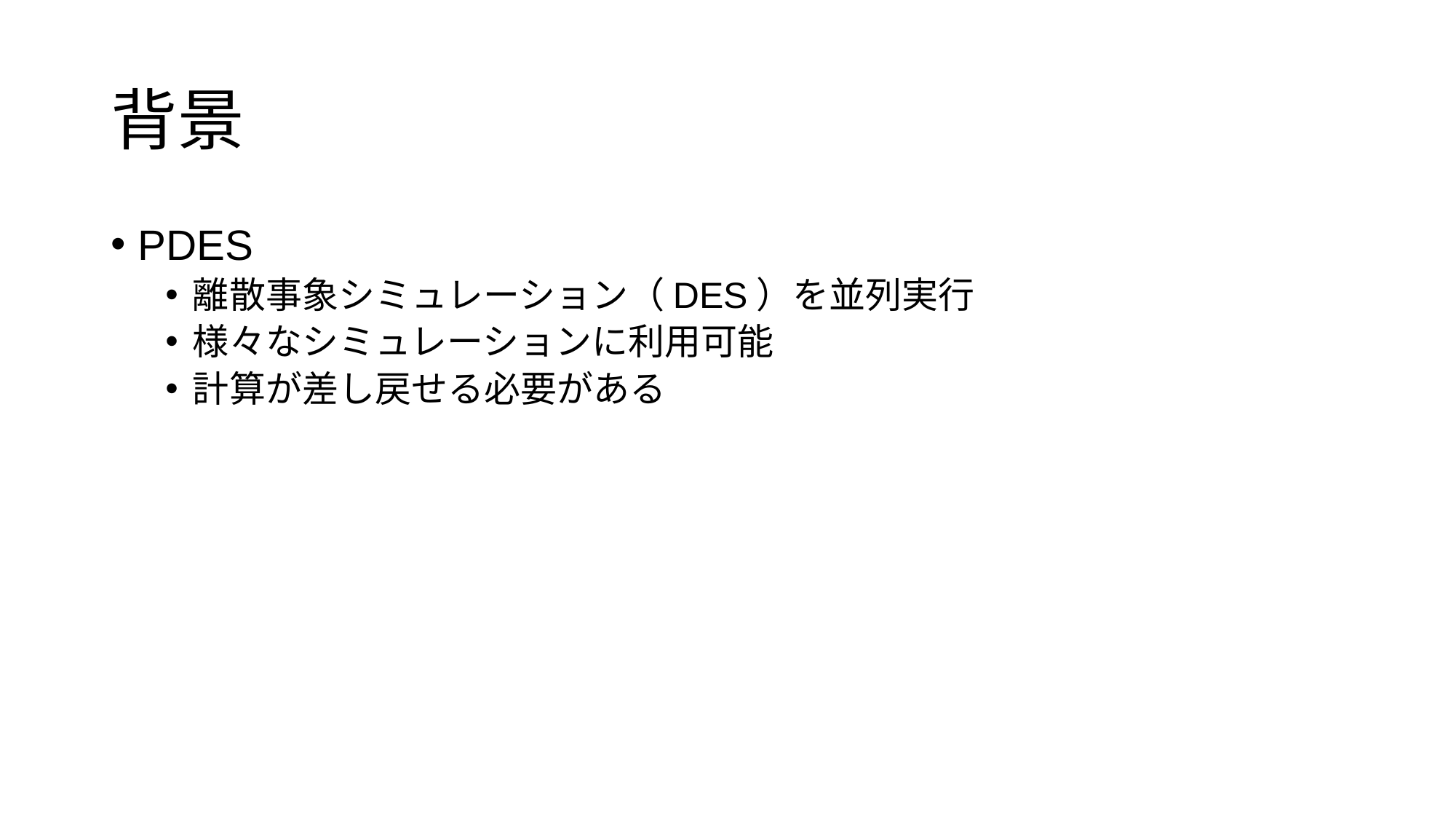

# 背景
PDES
離散事象シミュレーション（DES）を並列実行
様々なシミュレーションに利用可能
計算が差し戻せる必要がある